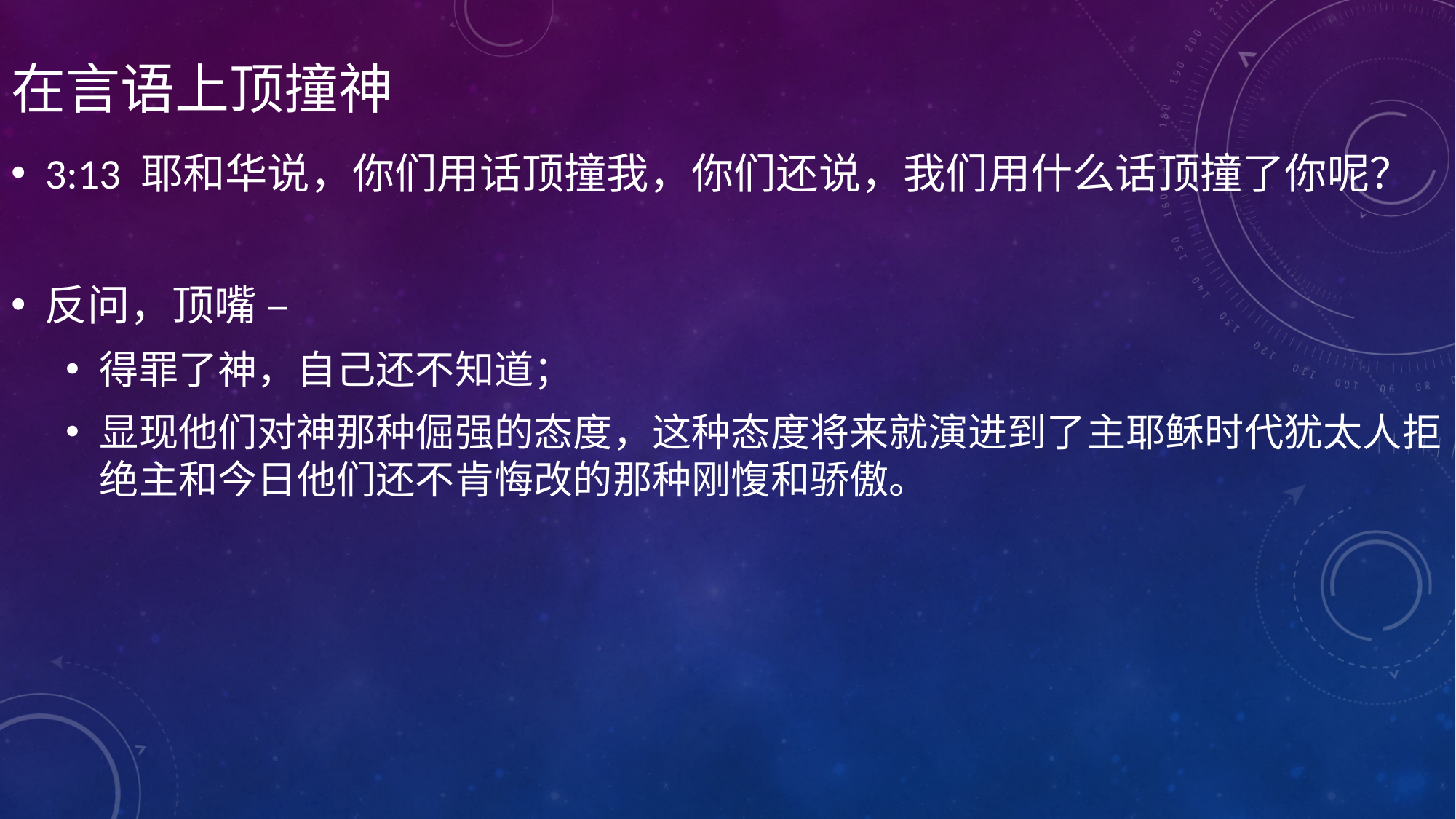

# 在言语上顶撞神
3:13 耶和华说，你们用话顶撞我，你们还说，我们用什么话顶撞了你呢？

反问，顶嘴 –
得罪了神，自己还不知道；
显现他们对神那种倔强的态度，这种态度将来就演进到了主耶稣时代犹太人拒绝主和今日他们还不肯悔改的那种刚愎和骄傲。